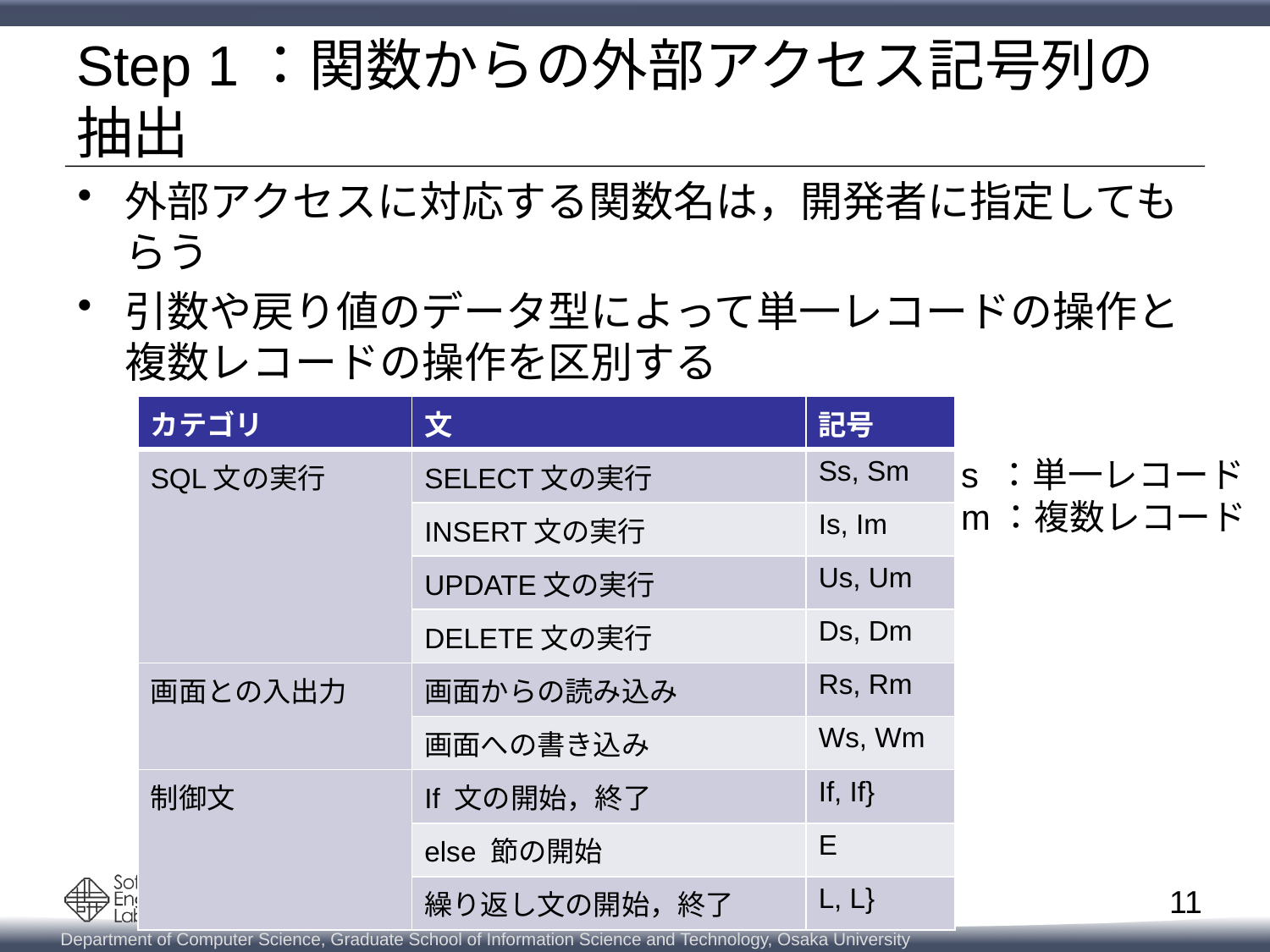

# Step 1：関数からの外部アクセス記号列の抽出
外部アクセスに対応する関数名は，開発者に指定してもらう
引数や戻り値のデータ型によって単一レコードの操作と複数レコードの操作を区別する
| カテゴリ | 文 | 記号 |
| --- | --- | --- |
| SQL文の実行 | SELECT文の実行 | Ss, Sm |
|  | INSERT文の実行 | Is, Im |
|  | UPDATE文の実行 | Us, Um |
|  | DELETE文の実行 | Ds, Dm |
| 画面との入出力 | 画面からの読み込み | Rs, Rm |
|  | 画面への書き込み | Ws, Wm |
| 制御文 | If 文の開始，終了 | If, If} |
|  | else 節の開始 | E |
|  | 繰り返し文の開始，終了 | L, L} |
s ：単一レコード
m：複数レコード
11